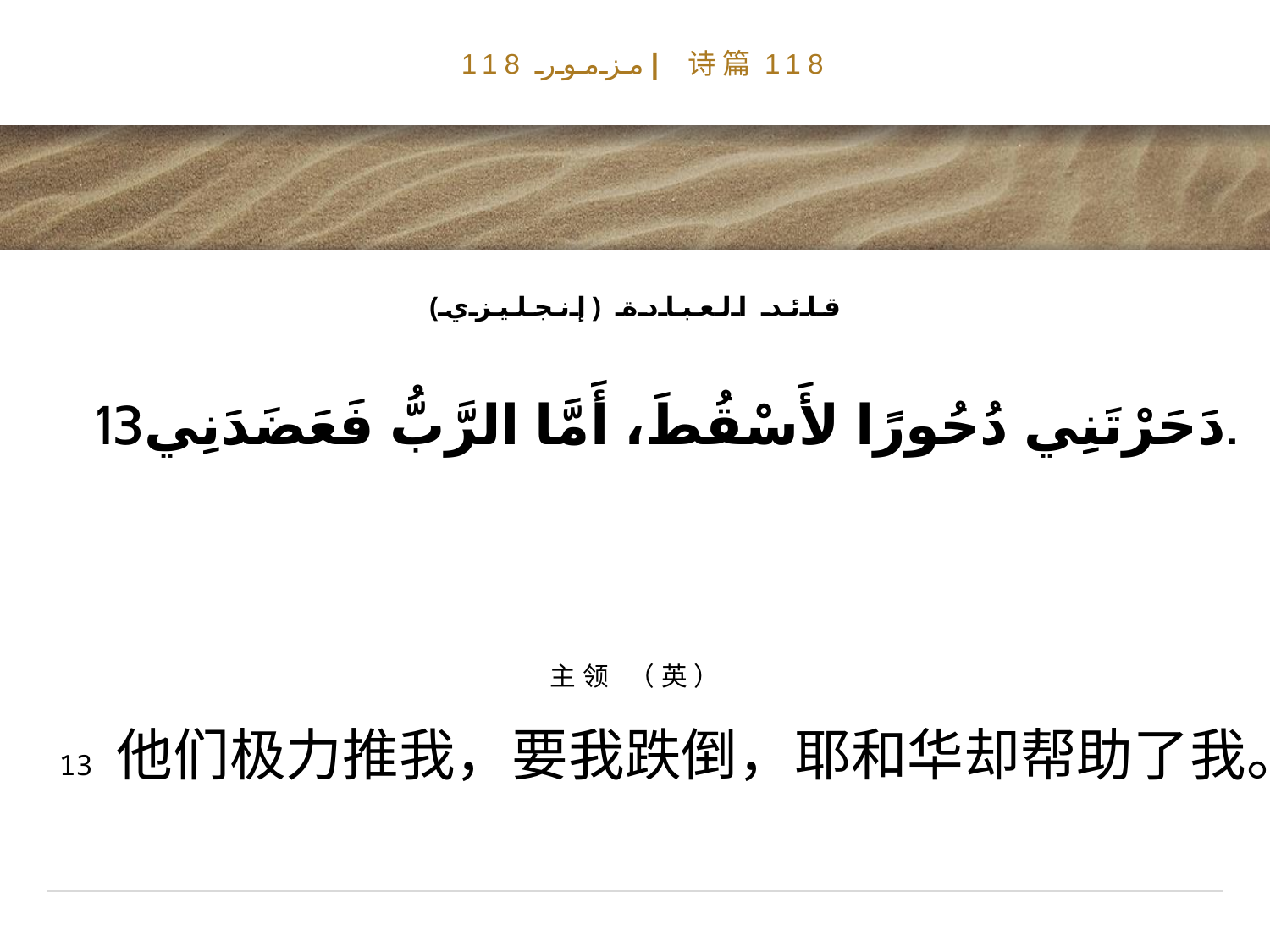

# مزمور 118| 诗篇118
قائد العبادة (إنجليزي)
 13دَحَرْتَنِي دُحُورًا لأَسْقُطَ، أَمَّا الرَّبُّ فَعَضَدَنِي.
主领 （英）
13 他们极力推我，要我跌倒，耶和华却帮助了我。